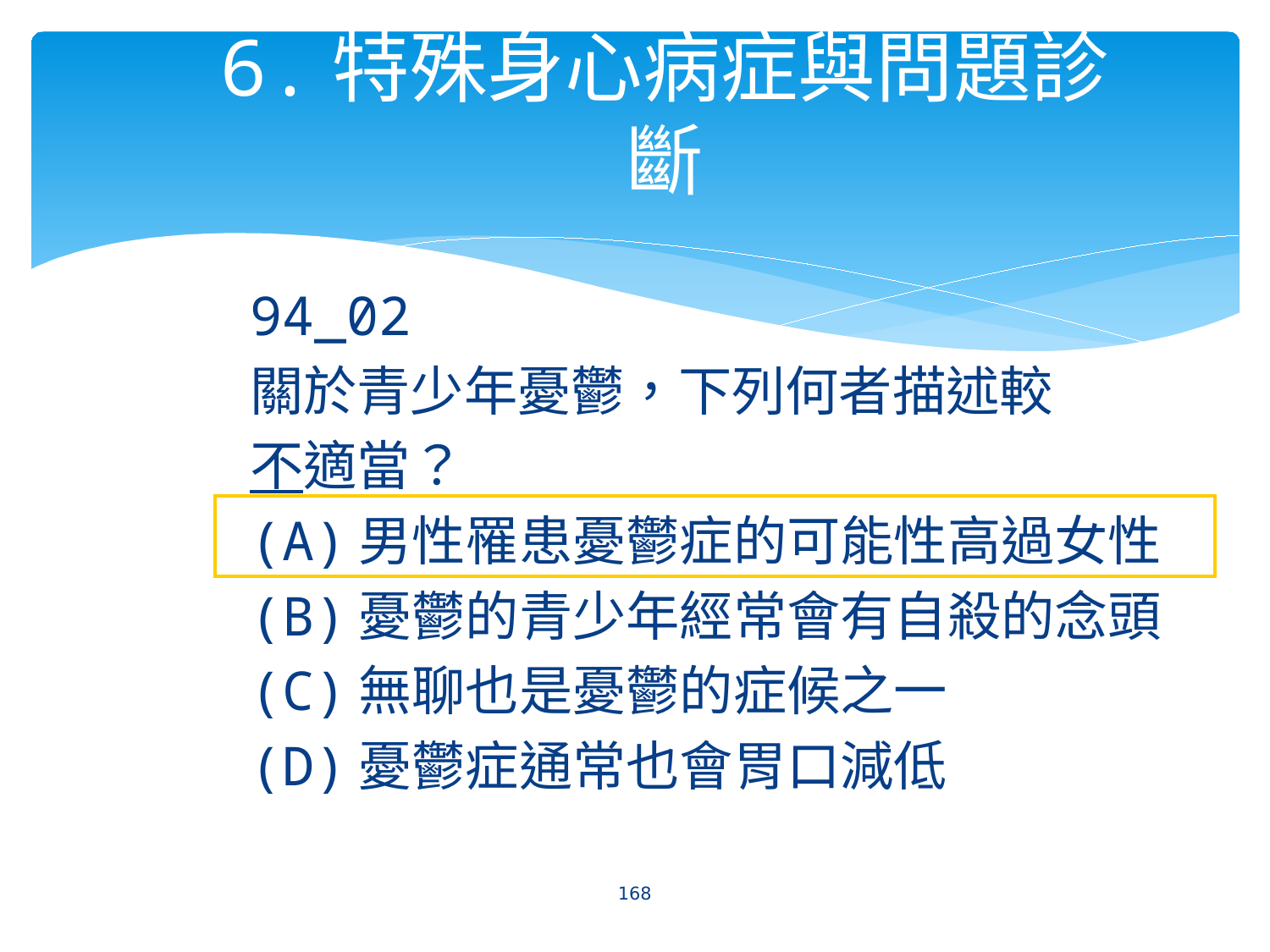

# 6.特殊身心病症與問題診斷
94_02
關於青少年憂鬱，下列何者描述較
不適當？
(A)男性罹患憂鬱症的可能性高過女性
(B)憂鬱的青少年經常會有自殺的念頭
(C)無聊也是憂鬱的症候之一
(D)憂鬱症通常也會胃口減低

168